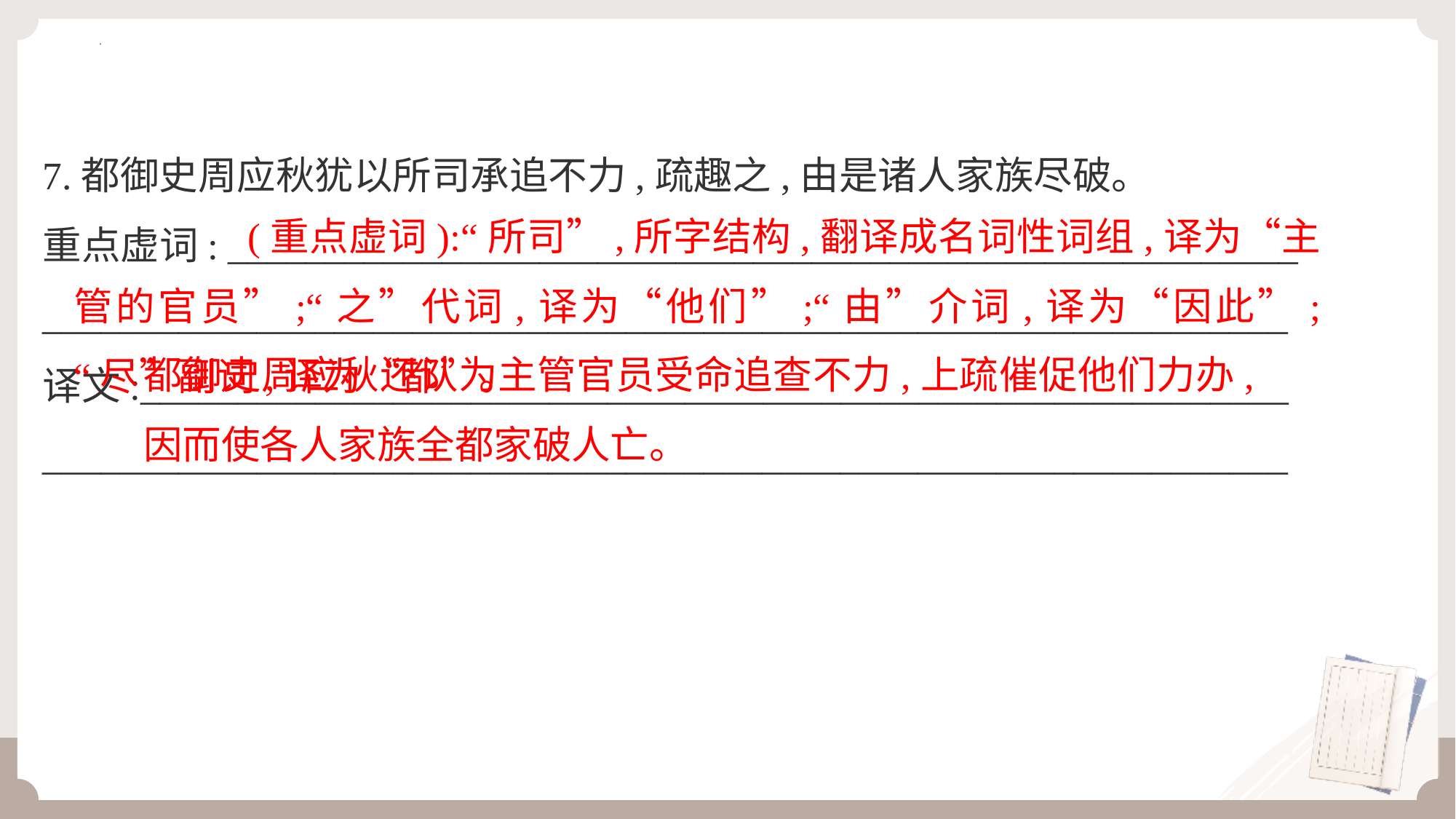

7.都御史周应秋犹以所司承追不力,疏趣之,由是诸人家族尽破。
重点虚词: _______________________________________________________
________________________________________________________________
译文:___________________________________________________________
________________________________________________________________
                 (重点虚词):“所司”,所字结构,翻译成名词性词组,译为“主管的官员”;“之”代词,译为“他们”;“由”介词,译为“因此”;“尽”副词,译为“都”。
都御史周应秋还认为主管官员受命追查不力,上疏催促他们力办,因而使各人家族全都家破人亡。